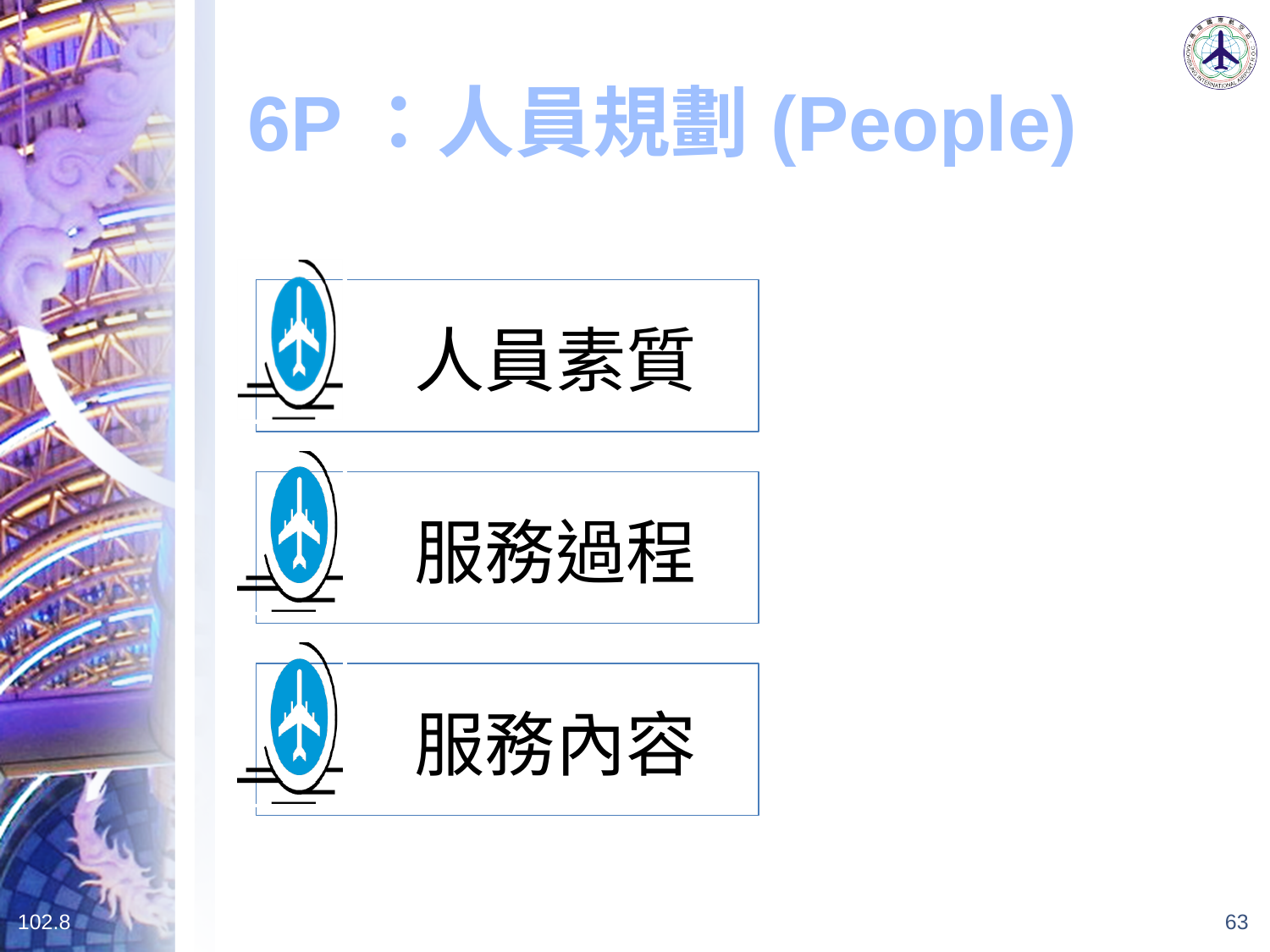

# 6P：人員規劃(People)
  服務過程
  服務內容
  人員素質
102.8
63